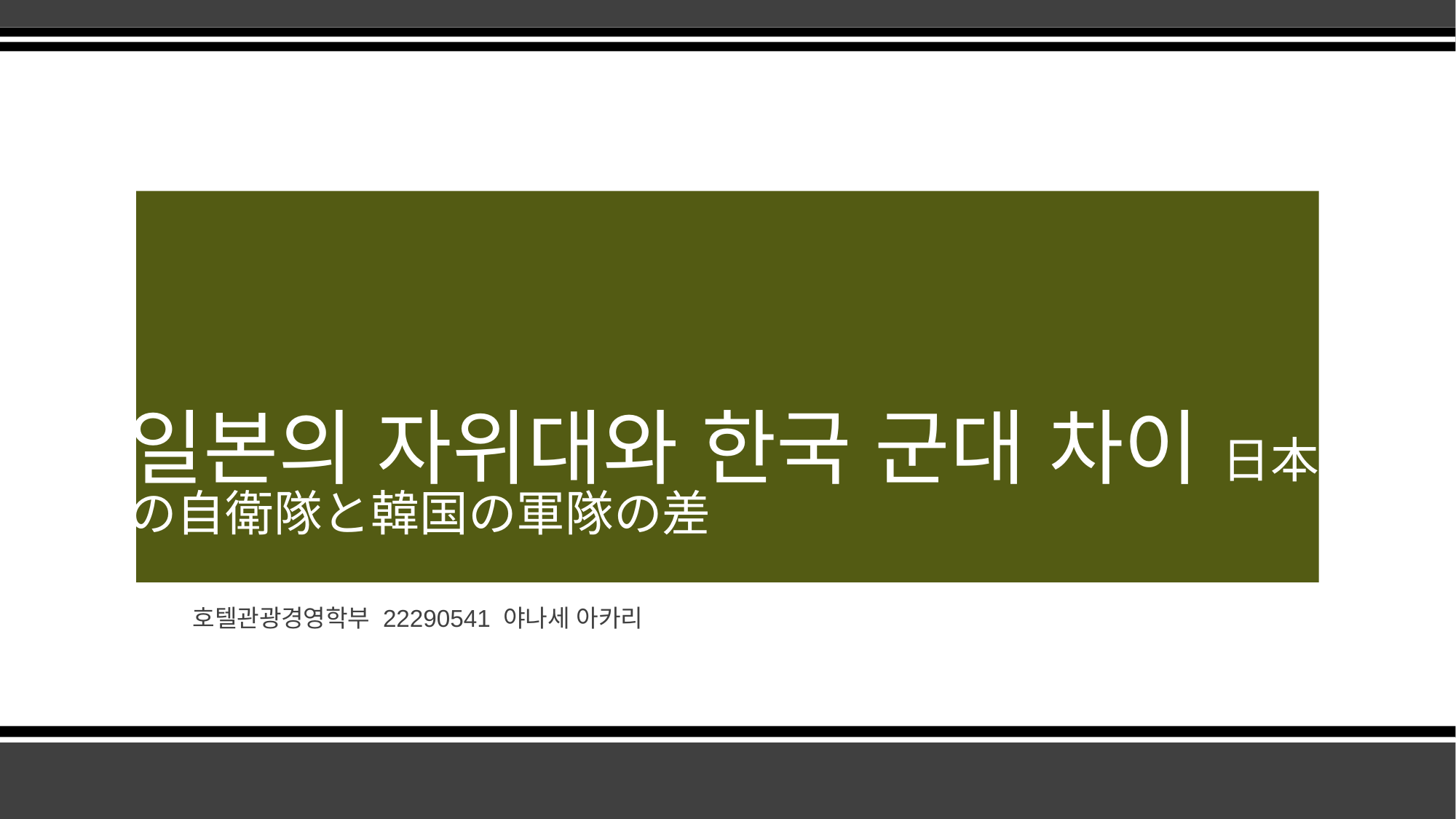

# 일본의 자위대와 한국 군대 차이 日本の自衛隊と韓国の軍隊の差
호텔관광경영학부 22290541 야나세 아카리